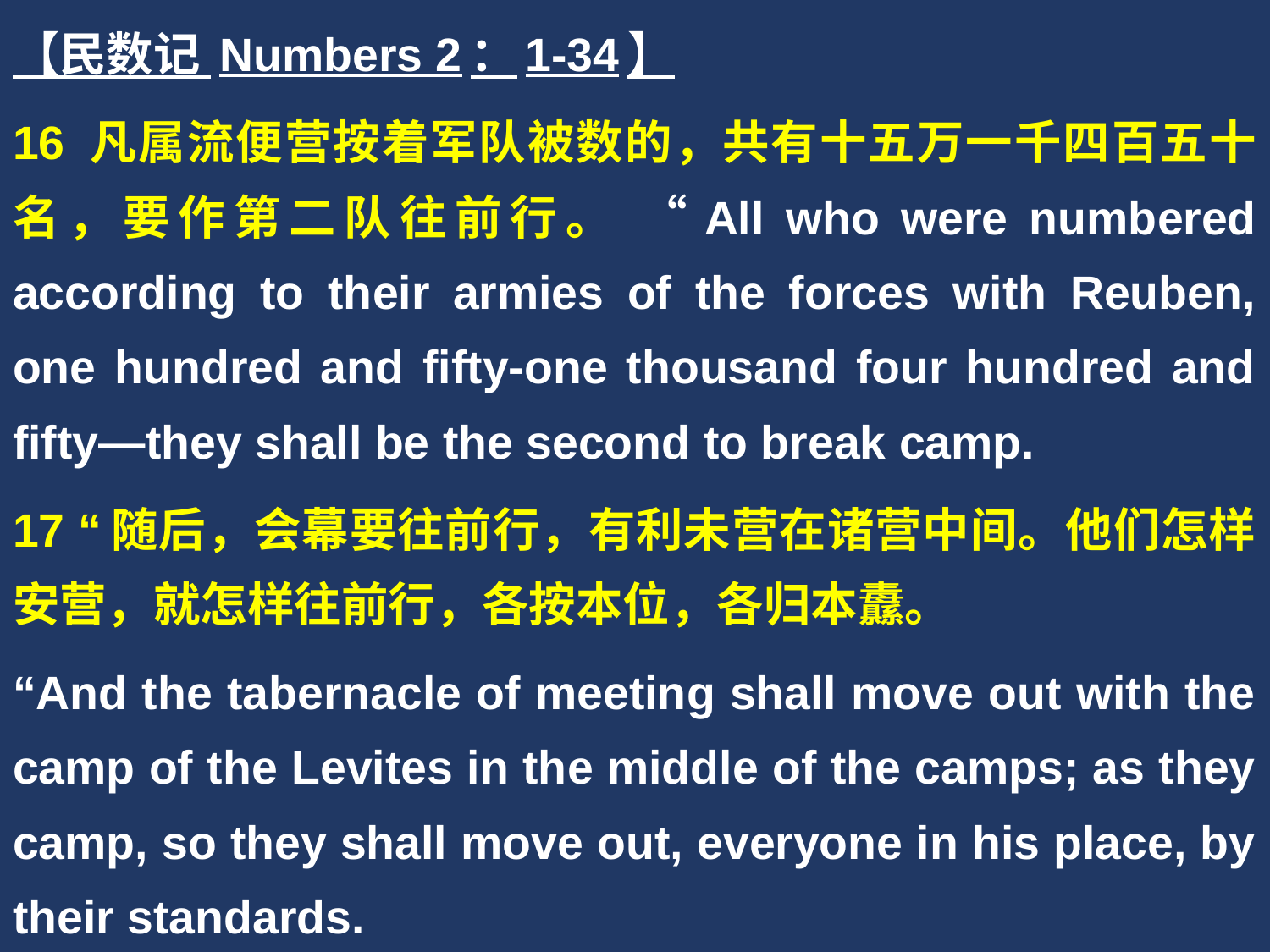

【民数记 Numbers 2：1-34】
16 凡属流便营按着军队被数的，共有十五万一千四百五十名，要作第二队往前行。 “All who were numbered according to their armies of the forces with Reuben, one hundred and fifty-one thousand four hundred and fifty—they shall be the second to break camp.
17 “随后，会幕要往前行，有利未营在诸营中间。他们怎样安营，就怎样往前行，各按本位，各归本纛。
“And the tabernacle of meeting shall move out with the camp of the Levites in the middle of the camps; as they camp, so they shall move out, everyone in his place, by their standards.